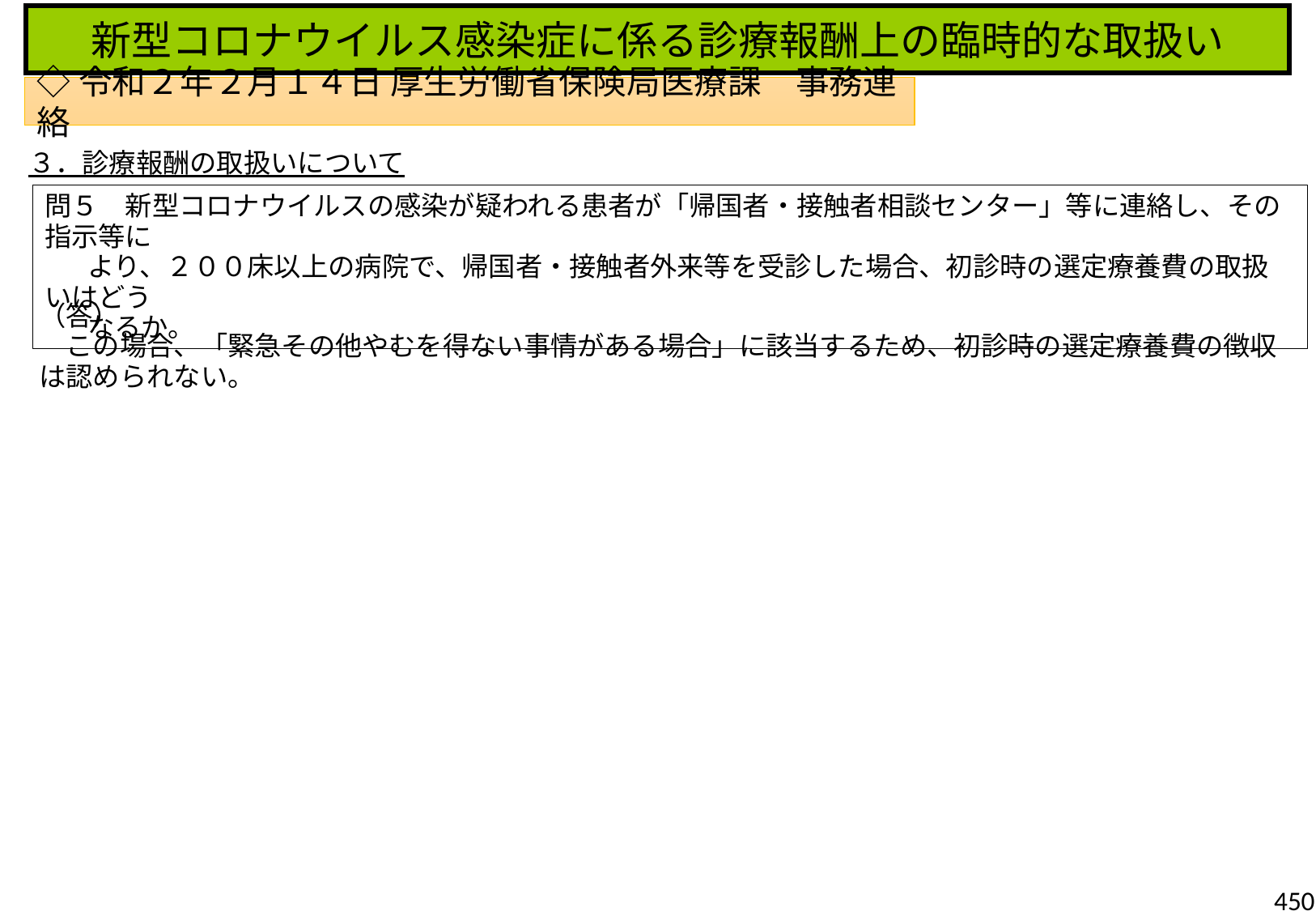

新型コロナウイルス感染症に係る診療報酬上の臨時的な取扱い
◇令和２年２月１４日 厚生労働省保険局医療課　事務連絡
３．診療報酬の取扱いについて
問５　新型コロナウイルスの感染が疑われる患者が「帰国者・接触者相談センター」等に連絡し、その指示等に
      より、２００床以上の病院で、帰国者・接触者外来等を受診した場合、初診時の選定療養費の取扱いはどう
      なるか。
（答）
　この場合、「緊急その他やむを得ない事情がある場合」に該当するため、初診時の選定療養費の徴収は認められない。
450